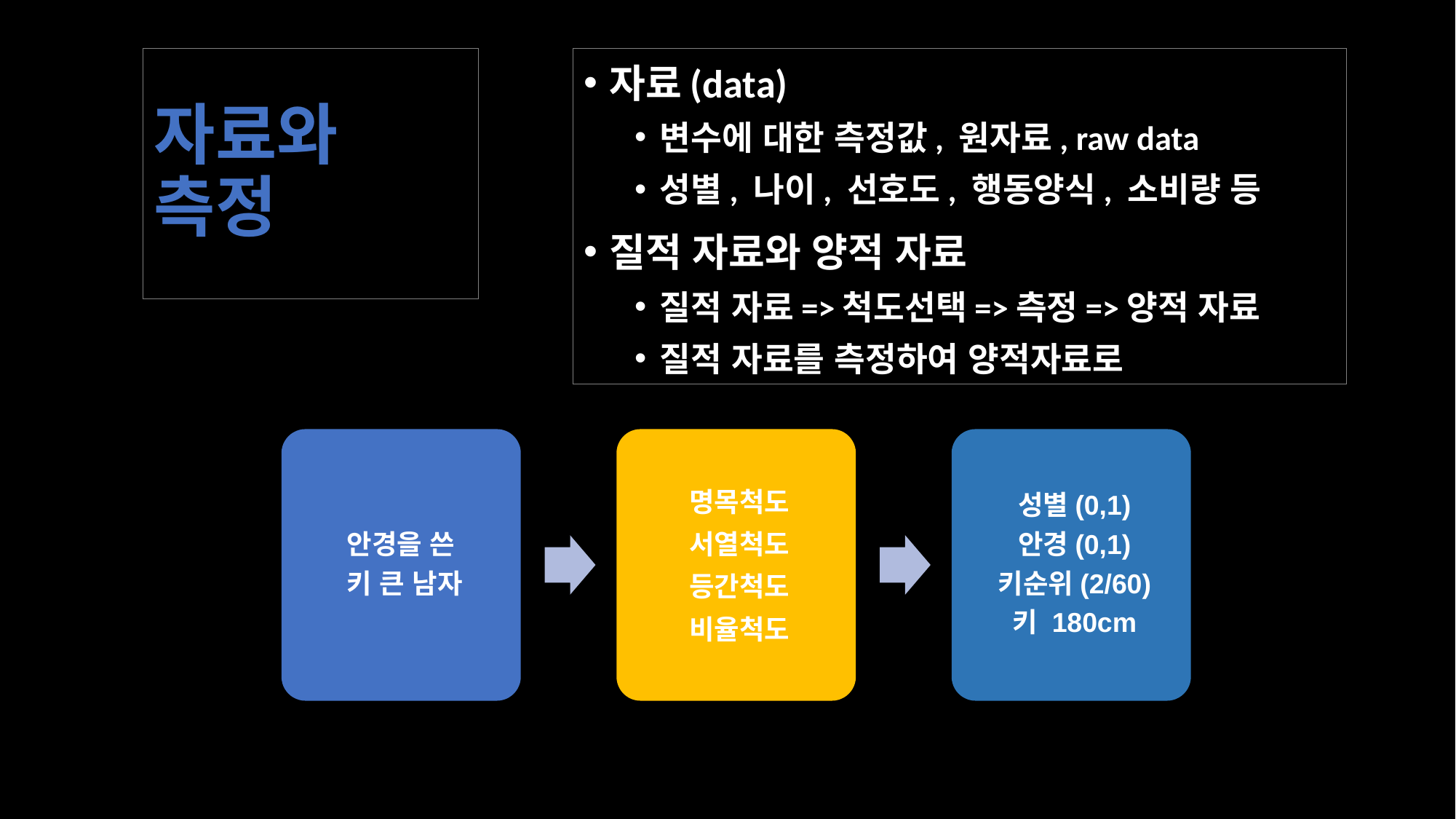

# 자료와 측정
자료(data)
변수에 대한 측정값, 원자료, raw data
성별, 나이, 선호도, 행동양식, 소비량 등
질적 자료와 양적 자료
질적 자료=>척도선택=>측정=>양적 자료
질적 자료를 측정하여 양적자료로
안경을 쓴
키 큰 남자

명목척도
서열척도
등간척도
비율척도

성별(0,1)
안경(0,1)
키순위(2/60)
키 180cm